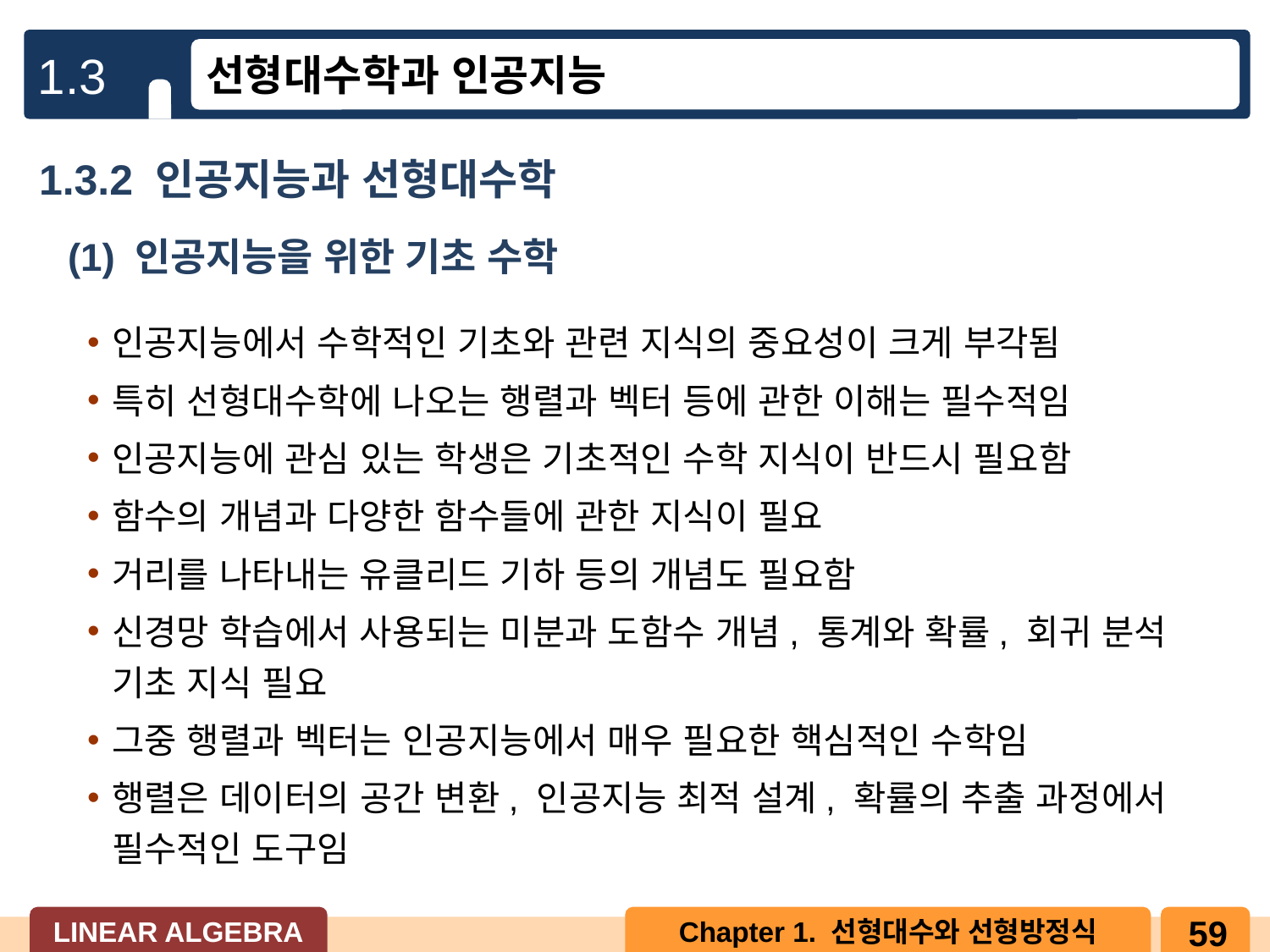

1.3
선형대수학과 인공지능

1.3.2 인공지능과 선형대수학
(1) 인공지능을 위한 기초 수학
인공지능에서 수학적인 기초와 관련 지식의 중요성이 크게 부각됨
특히 선형대수학에 나오는 행렬과 벡터 등에 관한 이해는 필수적임
인공지능에 관심 있는 학생은 기초적인 수학 지식이 반드시 필요함
함수의 개념과 다양한 함수들에 관한 지식이 필요
거리를 나타내는 유클리드 기하 등의 개념도 필요함
신경망 학습에서 사용되는 미분과 도함수 개념, 통계와 확률, 회귀 분석 기초 지식 필요
그중 행렬과 벡터는 인공지능에서 매우 필요한 핵심적인 수학임
행렬은 데이터의 공간 변환, 인공지능 최적 설계, 확률의 추출 과정에서 필수적인 도구임
59
LINEAR ALGEBRA
Chapter 1. 선형대수와 선형방정식